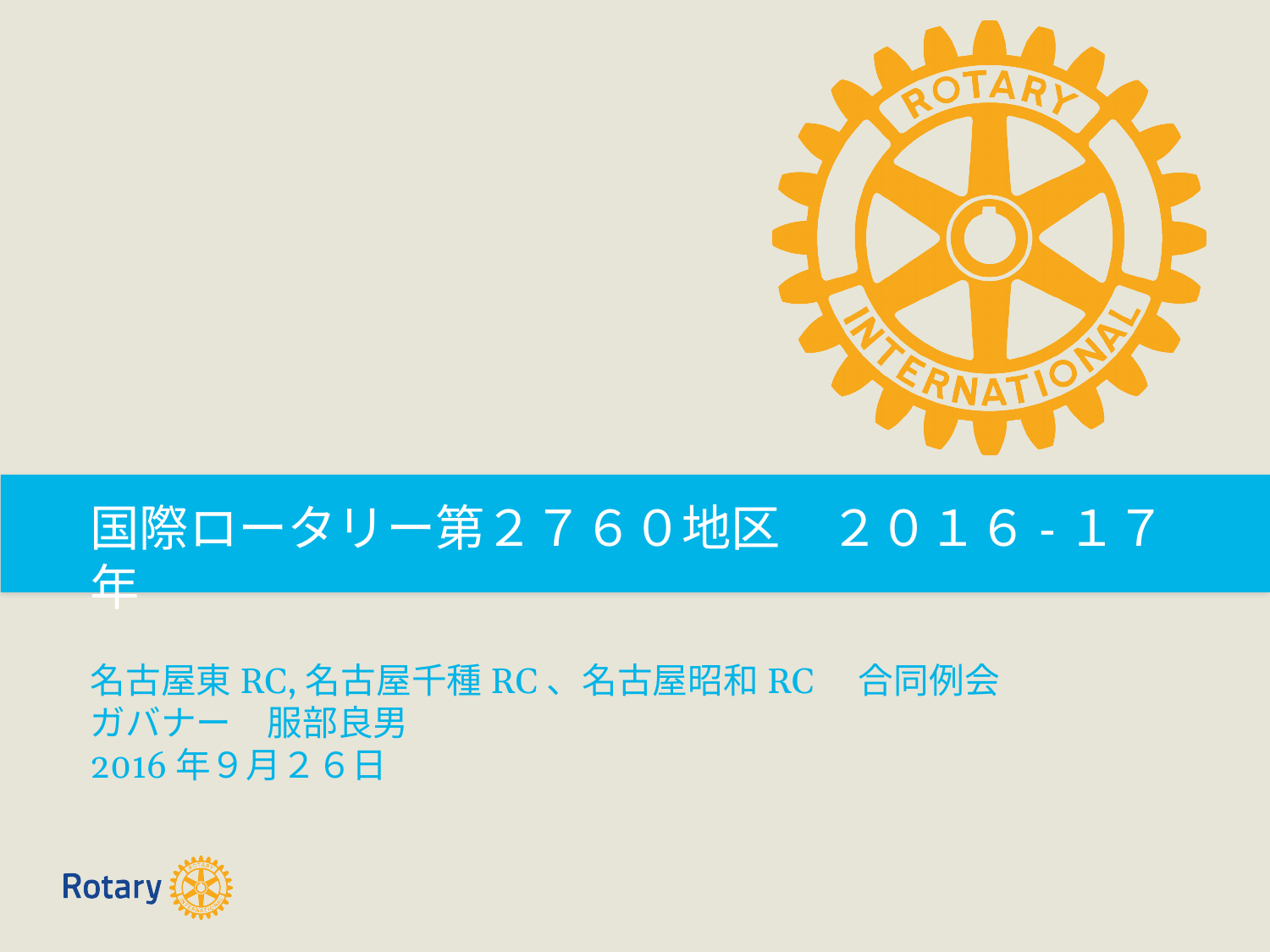

国際ロータリー第２７６０地区　２０１６-１７年
名古屋東RC,名古屋千種RC、名古屋昭和RC　合同例会
ガバナー　服部良男
2016年９月２６日